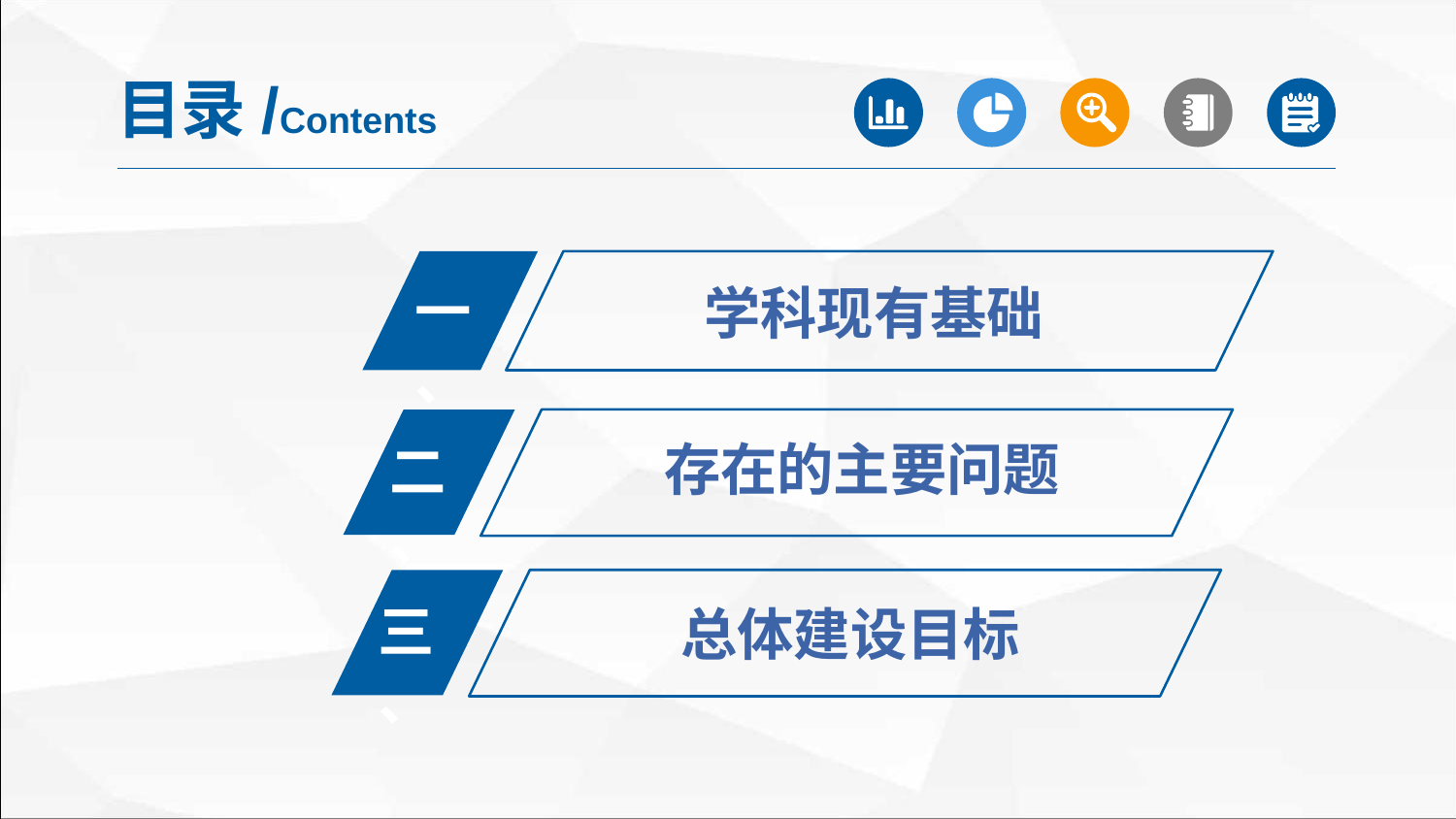

目录/Contents

一、

学科现有基础

存在的主要问题

二、

总体建设目标

三、